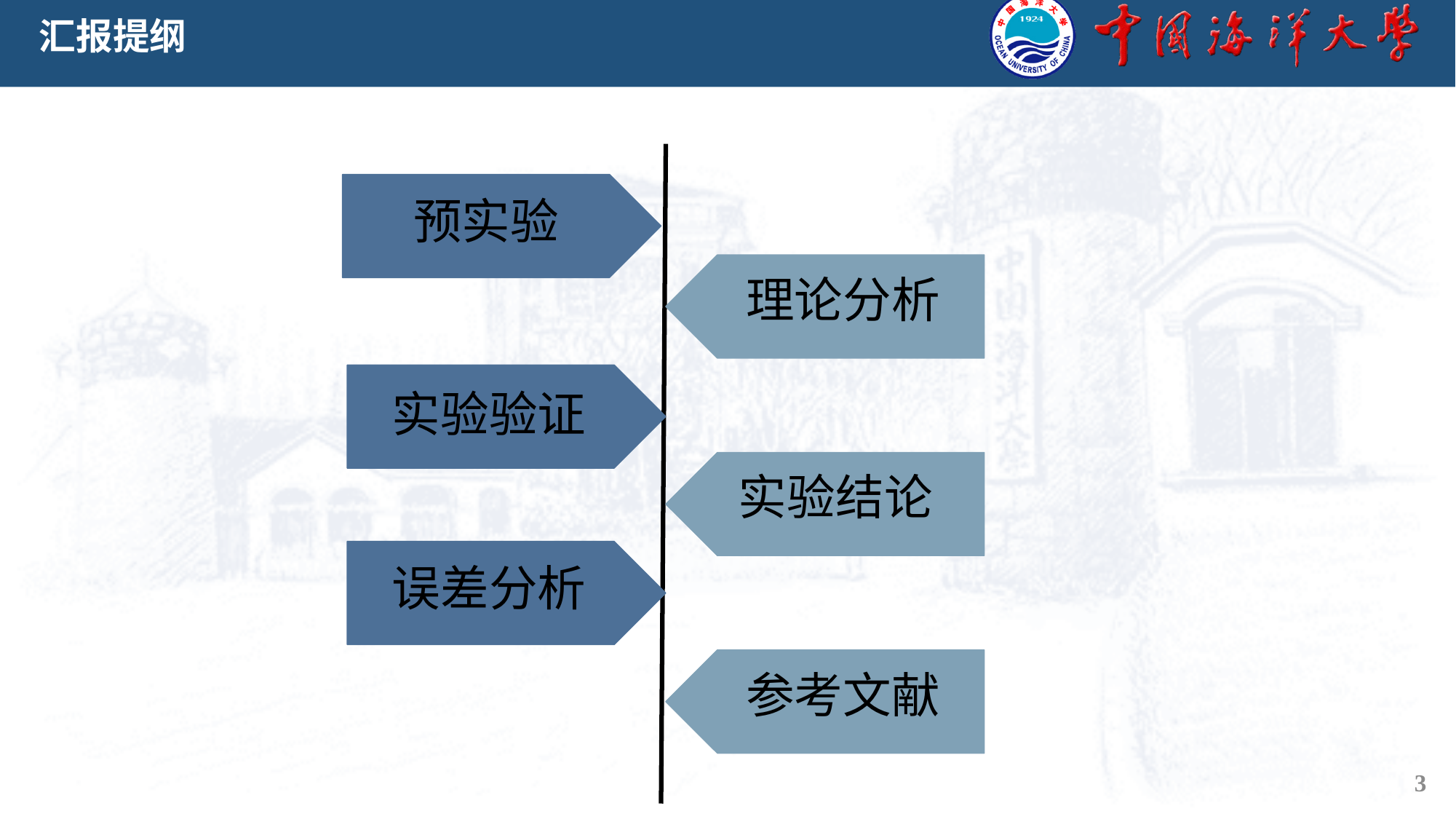

汇报提纲
预实验
理论分析
实验验证
实验结论
误差分析
参考文献
3